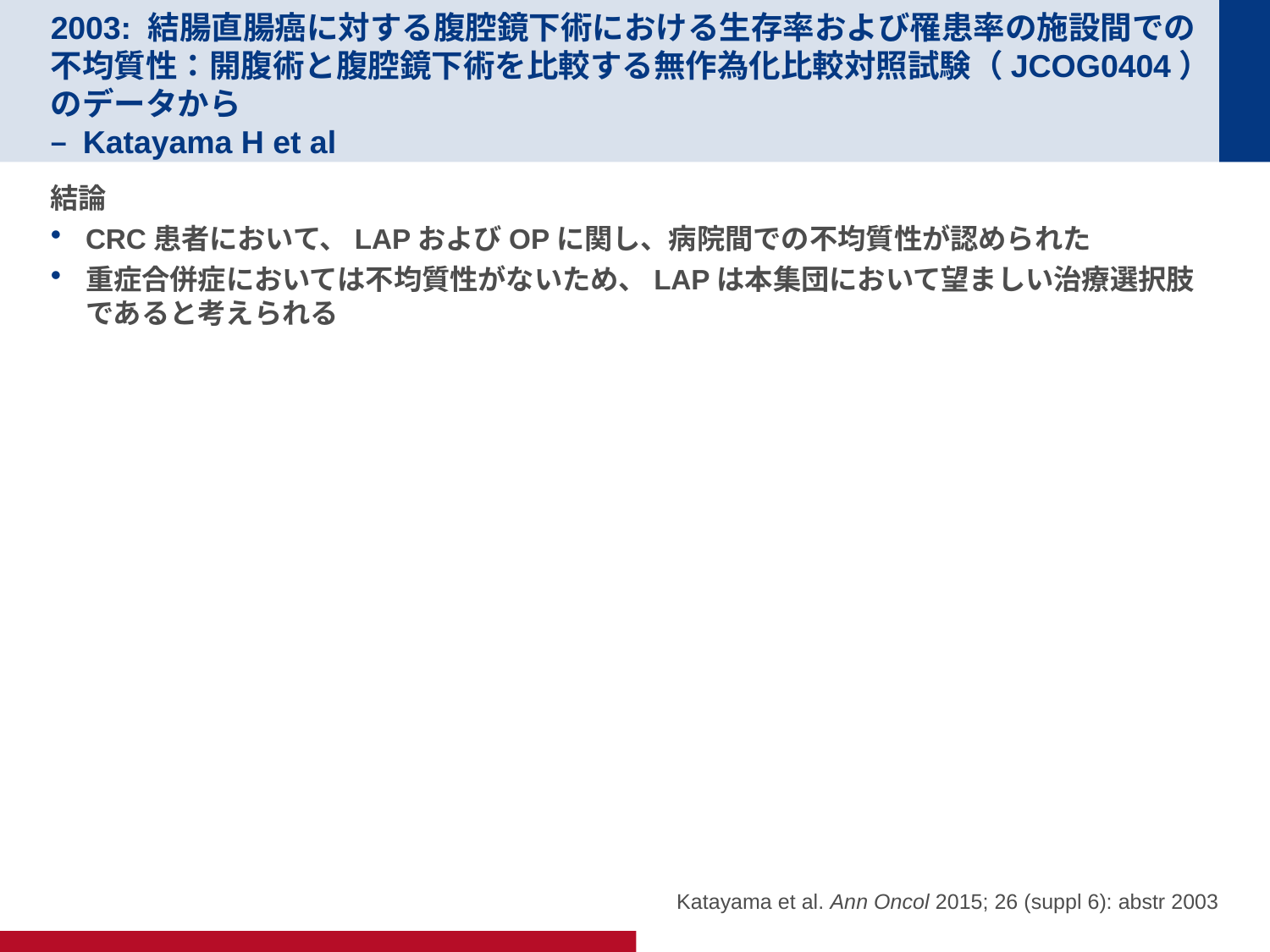

# 2003: 結腸直腸癌に対する腹腔鏡下術における生存率および罹患率の施設間での不均質性：開腹術と腹腔鏡下術を比較する無作為化比較対照試験（JCOG0404）のデータから – Katayama H et al
結論
CRC患者において、LAPおよびOPに関し、病院間での不均質性が認められた
重症合併症においては不均質性がないため、LAPは本集団において望ましい治療選択肢であると考えられる

Katayama et al. Ann Oncol 2015; 26 (suppl 6): abstr 2003